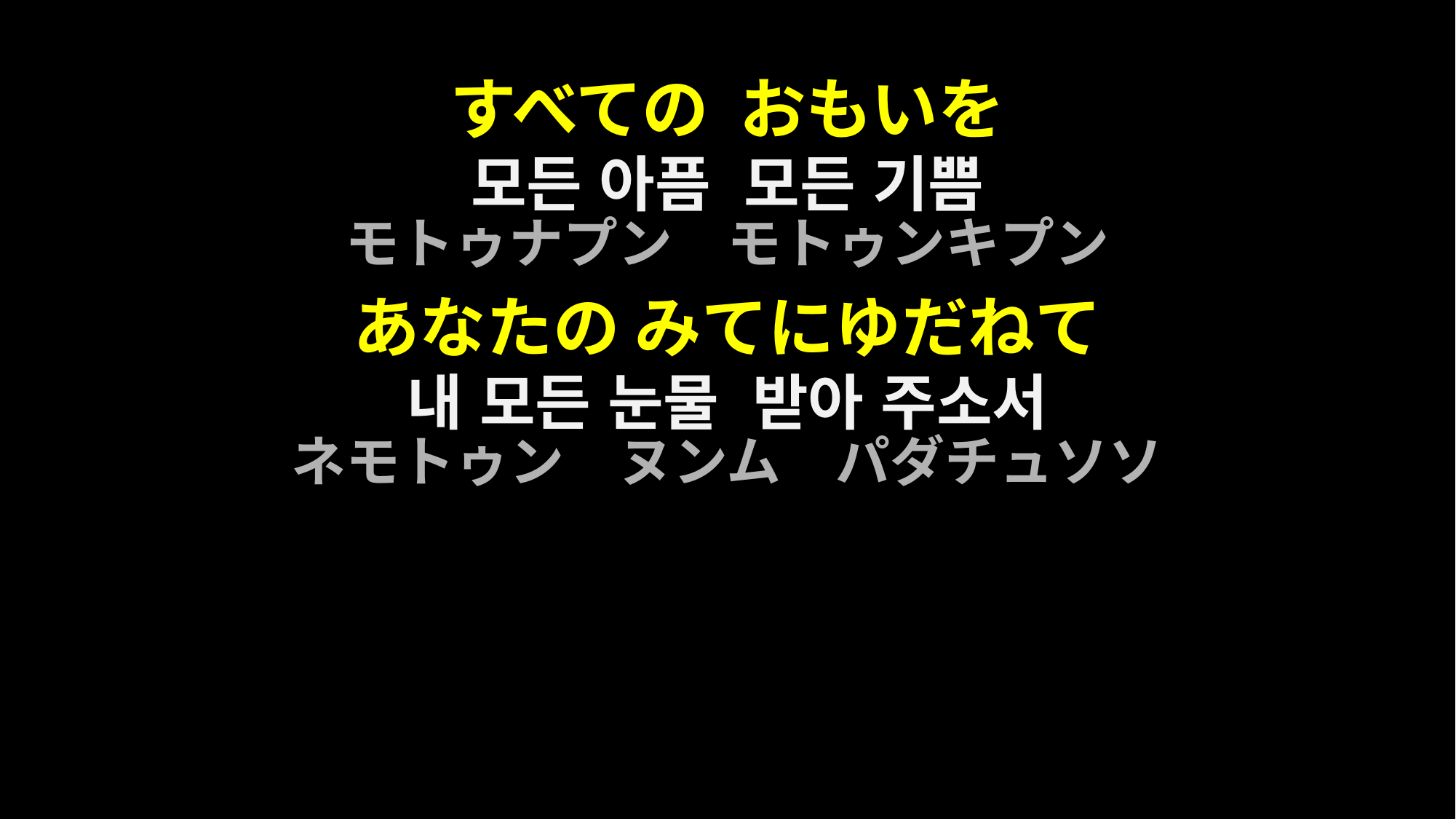

すべての  おもいを
모든 아픔  모든 기쁨
モトゥナプン　モトゥンキプン
あなたの みてにゆだねて
내 모든 눈물  받아 주소서
ネモトゥン　ヌンム　パダチュソソ